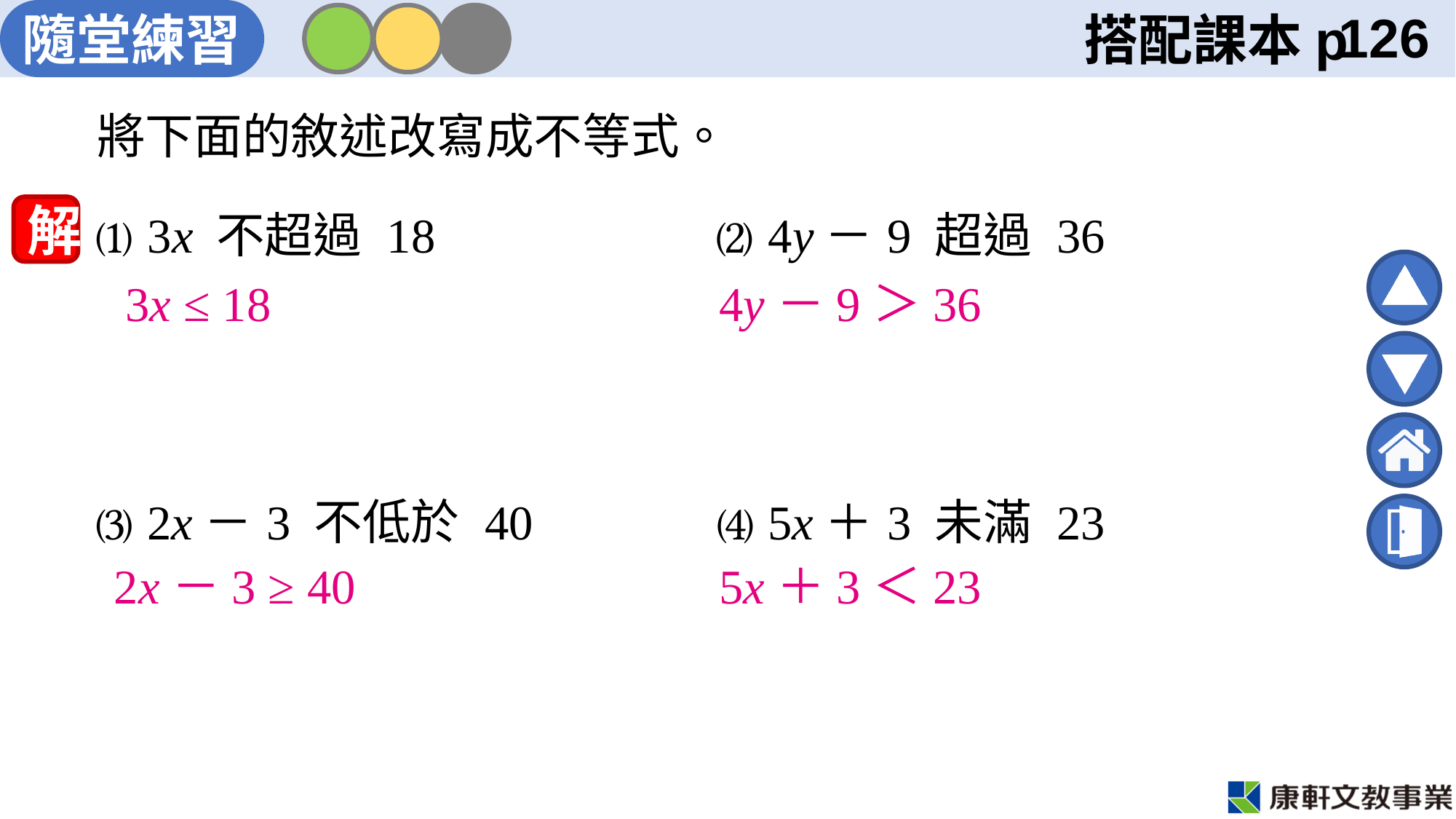

126
將下面的敘述改寫成不等式。
| ⑴ 3x 不超過 18 | ⑵ 4y－9 超過 36 |
| --- | --- |
| ⑶ 2x－3 不低於 40 | ⑷ 5x＋3 未滿 23 |
解
3x ≤ 18
4y－9＞36
2x－3 ≥ 40
5x＋3＜23